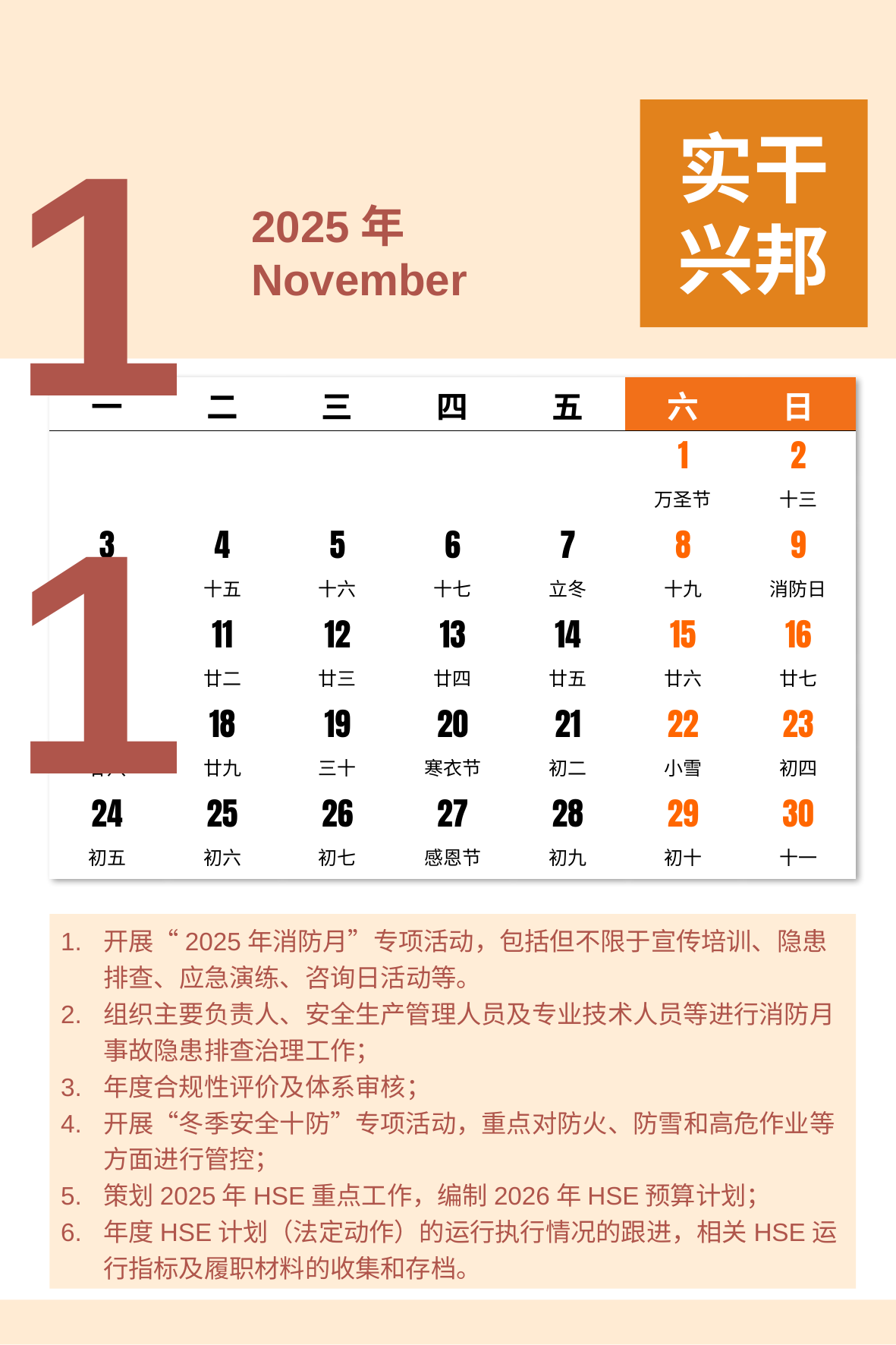

11

实干兴邦
2025年
November
| 一 | 二 | 三 | 四 | 五 | 六 | 日 |
| --- | --- | --- | --- | --- | --- | --- |
|  |  |  |  |  | 1 | 2 |
|  |  |  |  |  | 万圣节 | 十三 |
| 3 | 4 | 5 | 6 | 7 | 8 | 9 |
| 十四 | 十五 | 十六 | 十七 | 立冬 | 十九 | 消防日 |
| 10 | 11 | 12 | 13 | 14 | 15 | 16 |
| 廿一 | 廿二 | 廿三 | 廿四 | 廿五 | 廿六 | 廿七 |
| 17 | 18 | 19 | 20 | 21 | 22 | 23 |
| 廿八 | 廿九 | 三十 | 寒衣节 | 初二 | 小雪 | 初四 |
| 24 | 25 | 26 | 27 | 28 | 29 | 30 |
| 初五 | 初六 | 初七 | 感恩节 | 初九 | 初十 | 十一 |
开展“2025年消防月”专项活动，包括但不限于宣传培训、隐患排查、应急演练、咨询日活动等。
组织主要负责人、安全生产管理人员及专业技术人员等进行消防月事故隐患排查治理工作；
年度合规性评价及体系审核；
开展“冬季安全十防”专项活动，重点对防火、防雪和高危作业等方面进行管控；
策划2025年HSE重点工作，编制2026年HSE预算计划；
年度HSE计划（法定动作）的运行执行情况的跟进，相关HSE运行指标及履职材料的收集和存档。